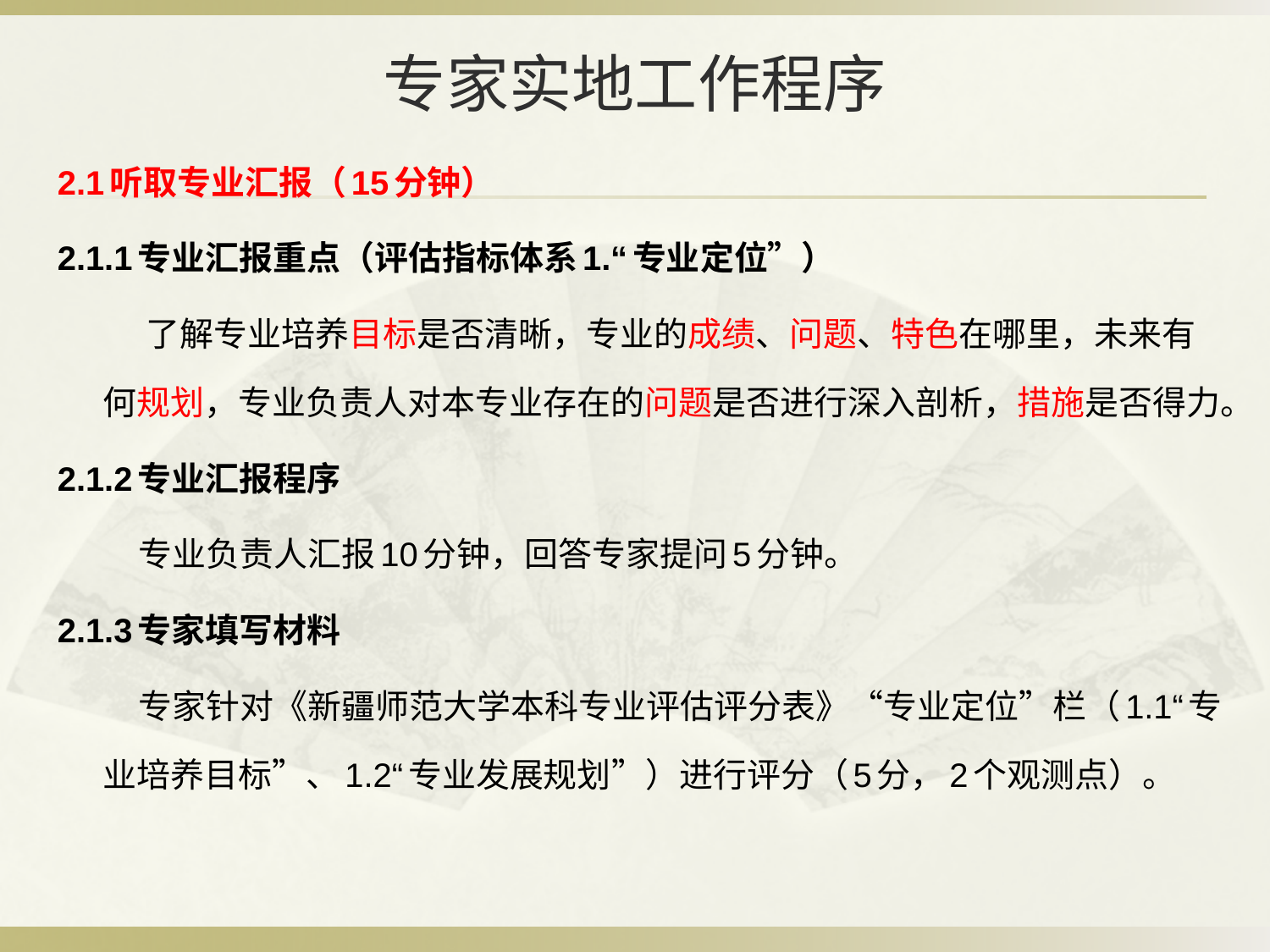

# 专家实地工作程序
2.1听取专业汇报（15分钟）
2.1.1专业汇报重点（评估指标体系1.“专业定位”）
           了解专业培养目标是否清晰，专业的成绩、问题、特色在哪里，未来有何规划，专业负责人对本专业存在的问题是否进行深入剖析，措施是否得力。
2.1.2专业汇报程序
          专业负责人汇报10分钟，回答专家提问5分钟。
2.1.3专家填写材料
          专家针对《新疆师范大学本科专业评估评分表》“专业定位”栏（1.1“专业培养目标”、1.2“专业发展规划”）进行评分（5分，2个观测点）。